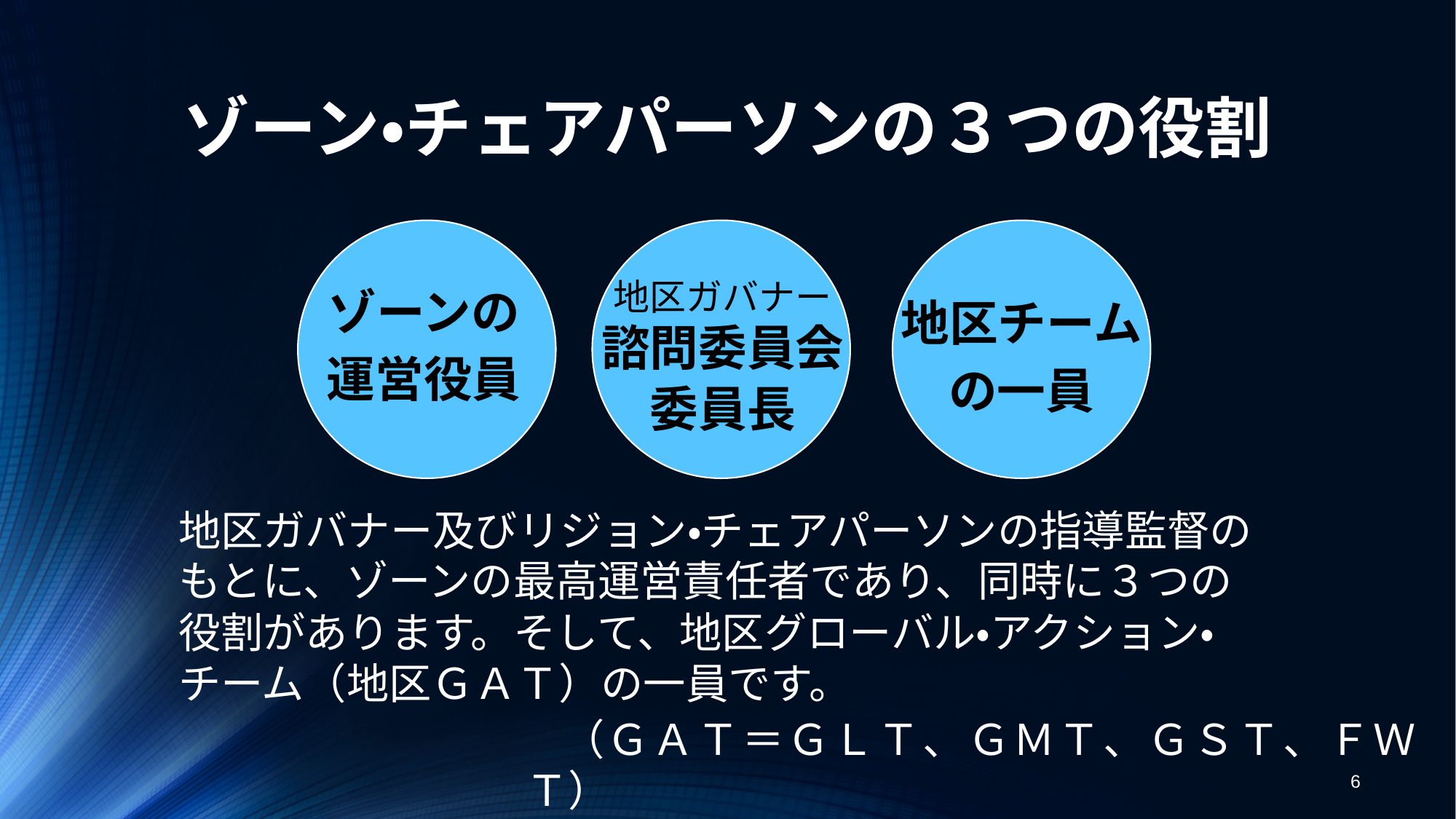

ゾーン・チェアパーソンの３つの役割

ゾーンの
運営役員

地区ガバナー諮問委員会
委員長

地区チーム
の一員
地区ガバナー及びリジョン・チェアパーソンの指導監督の
もとに、ゾーンの最高運営責任者であり、同時に３つの
役割があります。そして、地区グローバル・アクション・
チーム（地区ＧＡＴ）の一員です。
（ＧＡＴ＝ＧＬＴ、ＧＭＴ、ＧＳＴ、ＦＷＴ）
6